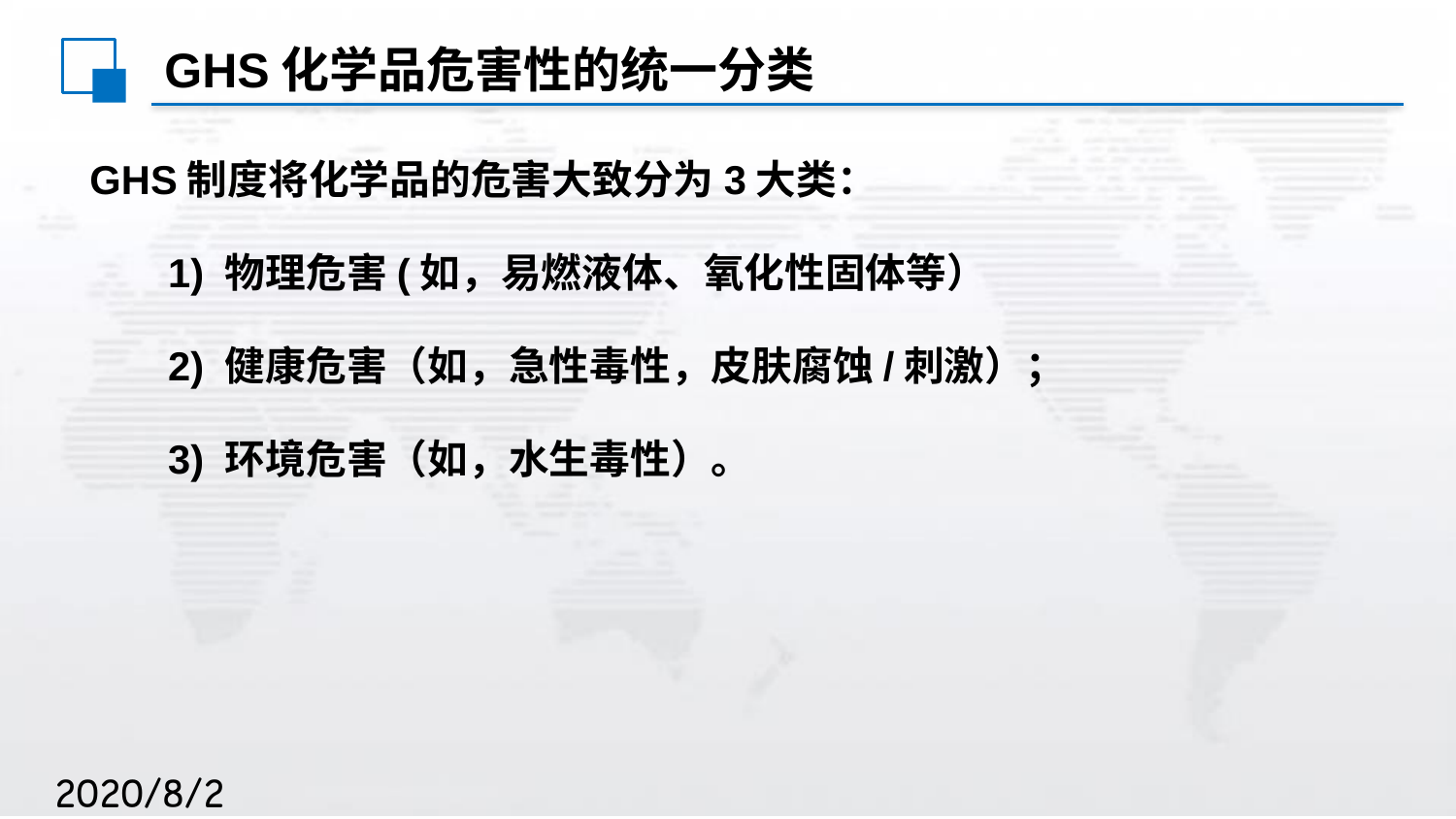

GHS化学品危害性的统一分类

GHS制度将化学品的危害大致分为3大类：
       1) 物理危害(如，易燃液体、氧化性固体等）
       2) 健康危害（如，急性毒性，皮肤腐蚀/刺激）；
       3) 环境危害（如，水生毒性）。
2020/8/2